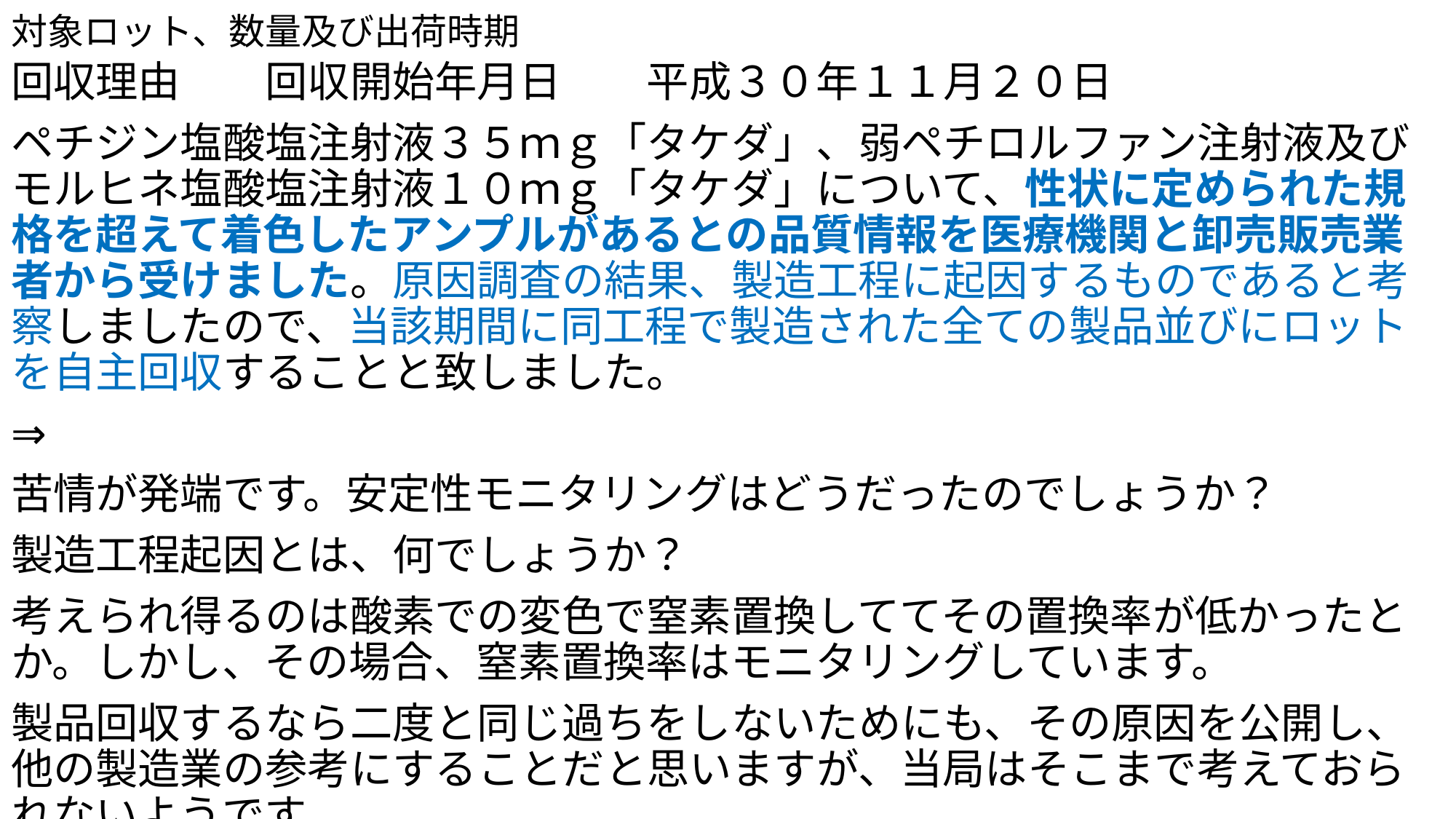

# 対象ロット、数量及び出荷時期
回収理由　　回収開始年月日　　平成３０年１１月２０日
ペチジン塩酸塩注射液３５ｍｇ「タケダ」、弱ペチロルファン注射液及びモルヒネ塩酸塩注射液１０ｍｇ「タケダ」について、性状に定められた規格を超えて着色したアンプルがあるとの品質情報を医療機関と卸売販売業者から受けました。原因調査の結果、製造工程に起因するものであると考察しましたので、当該期間に同工程で製造された全ての製品並びにロットを自主回収することと致しました。
⇒
苦情が発端です。安定性モニタリングはどうだったのでしょうか？
製造工程起因とは、何でしょうか？
考えられ得るのは酸素での変色で窒素置換しててその置換率が低かったとか。しかし、その場合、窒素置換率はモニタリングしています。
製品回収するなら二度と同じ過ちをしないためにも、その原因を公開し、他の製造業の参考にすることだと思いますが、当局はそこまで考えておられないようです。